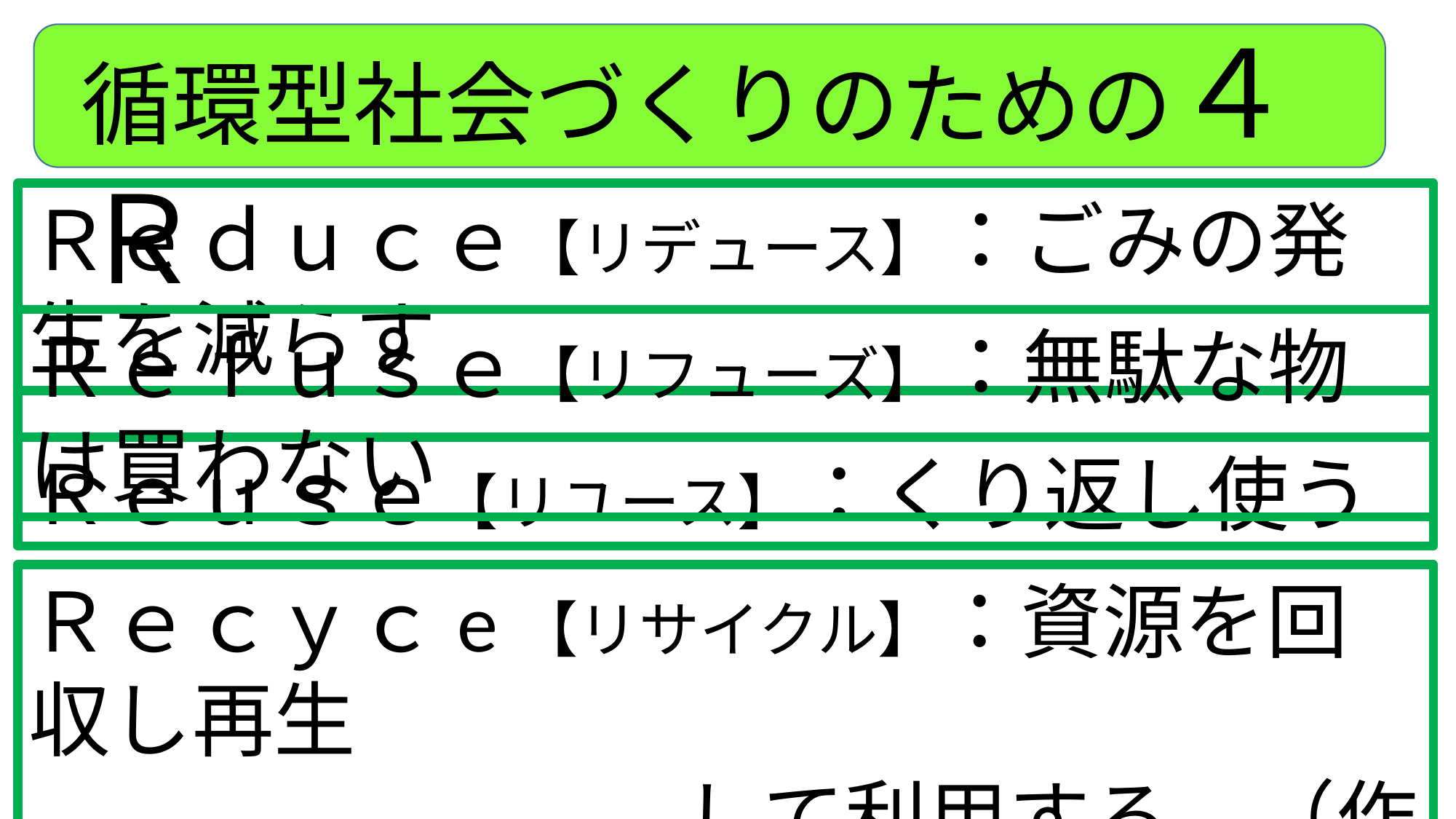

循環型社会づくりのための４Ｒ

Ｒｅｄｕｃｅ【リデュース】：ごみの発生を減らす
Ｒｅｆｕｓｅ【リフューズ】：無駄な物は買わない
Ｒｅｕｓｅ【リユース】：くり返し使う
Ｒｅｃｙｃe【リサイクル】：資源を回収し再生
　　　　　　　　して利用する。（作りかえる）